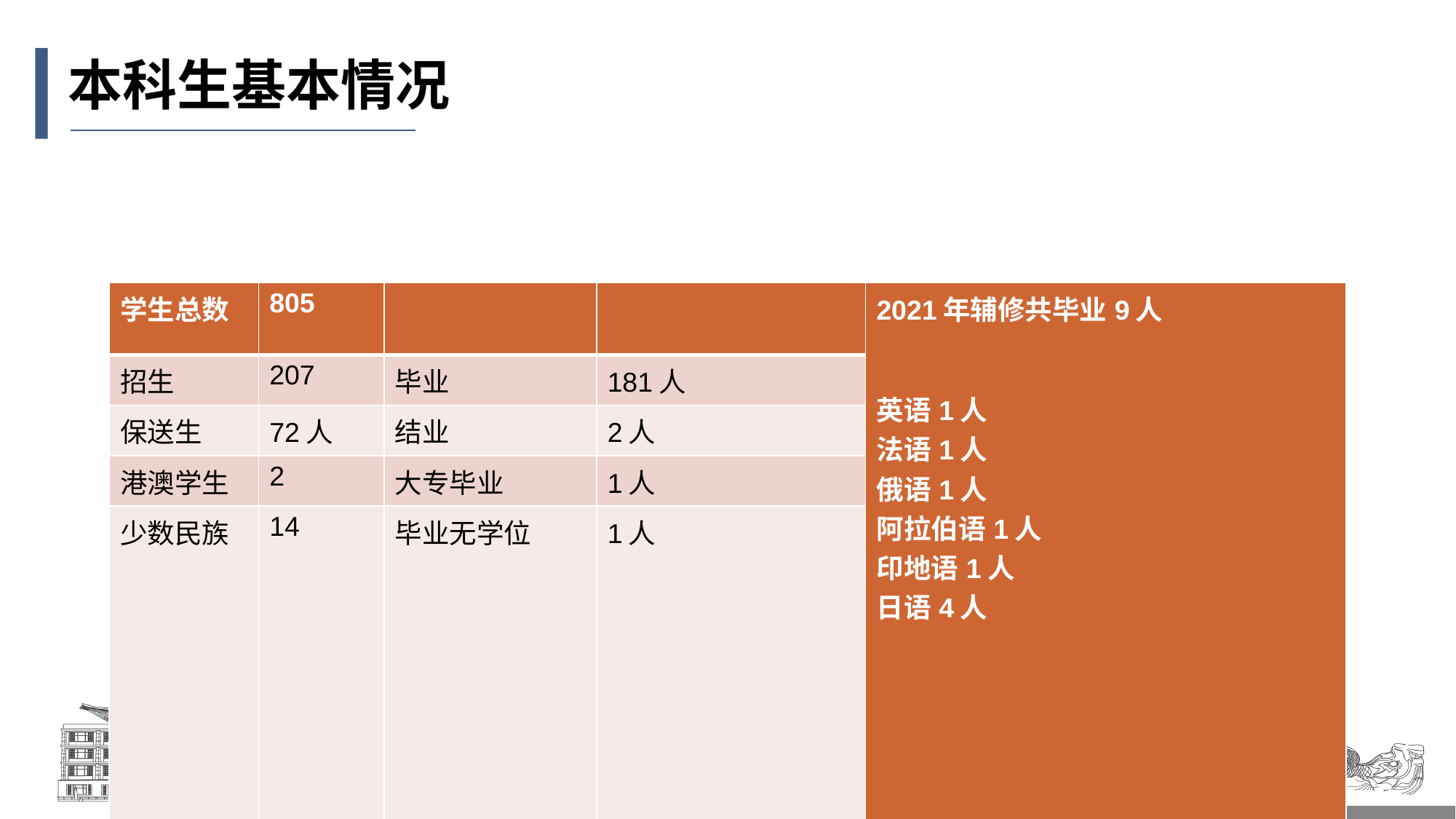

# 本科生基本情况
| 学生总数 | 805 |  |  | 2021年辅修共毕业9人 英语1人 法语1人 俄语1人 阿拉伯语1人 印地语1人 日语4人 |
| --- | --- | --- | --- | --- |
| 招生 | 207 | 毕业 | 181人 |  |
| 保送生 | 72人 | 结业 | 2人 |  |
| 港澳学生 | 2 | 大专毕业 | 1人 |  |
| 少数民族 | 14 | 毕业无学位 | 1人 |  |